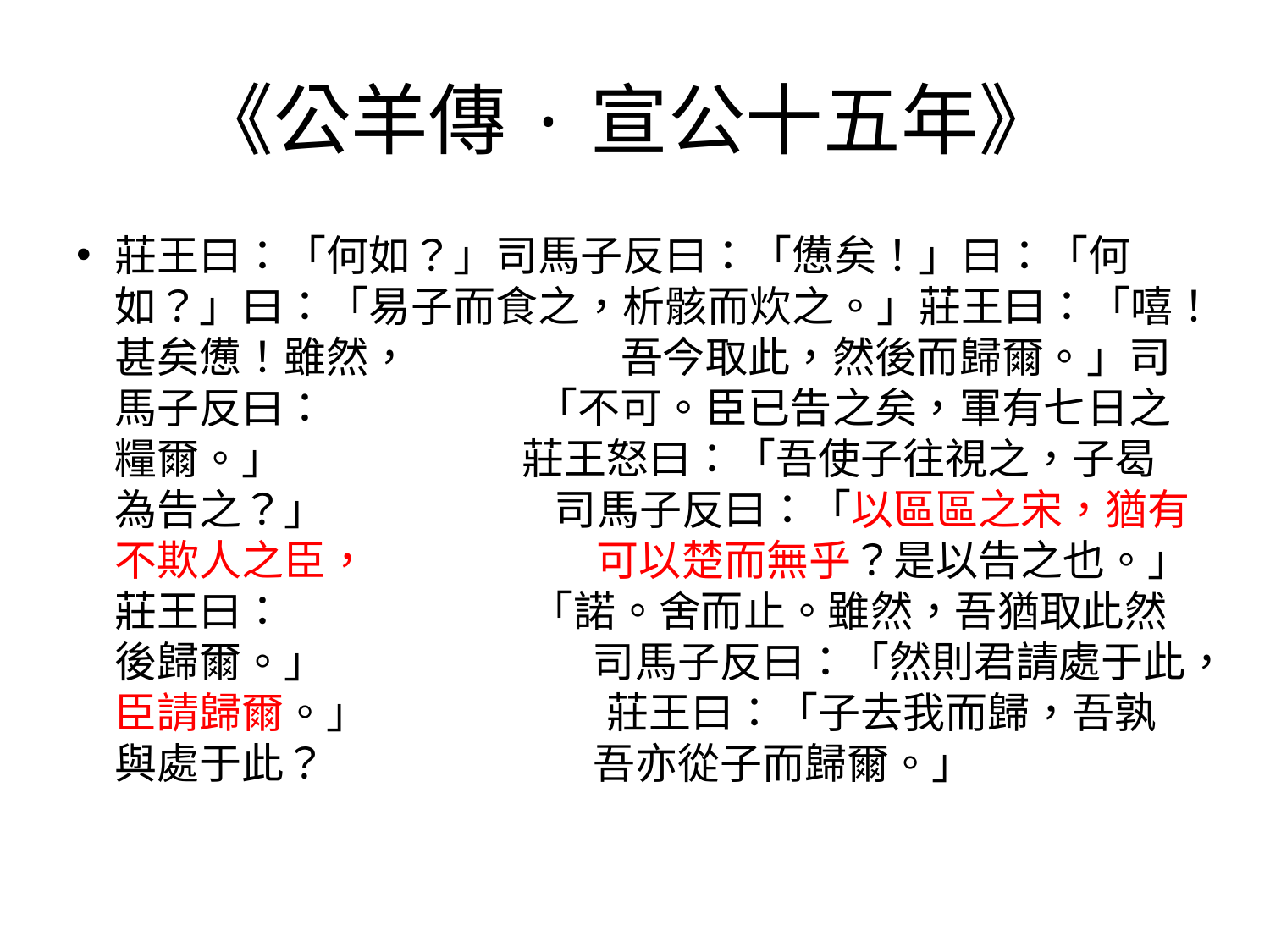

# 《公羊傳·宣公十五年》
莊王曰：「何如？」司馬子反曰：「憊矣！」曰：「何如？」曰：「易子而食之，析骸而炊之。」莊王曰：「嘻！甚矣憊！雖然，                      吾今取此，然後而歸爾。」司馬子反曰：                      「不可。臣已告之矣，軍有七日之糧爾。」                         莊王怒曰：「吾使子往視之，子曷為告之？」                        司馬子反曰：「以區區之宋，猶有不欺人之臣，                        可以楚而無乎？是以告之也。」莊王曰：                          「諾。舍而止。雖然，吾猶取此然後歸爾。」                            司馬子反曰：「然則君請處于此，臣請歸爾。」                         莊王曰：「子去我而歸，吾孰與處于此？                            吾亦從子而歸爾。」